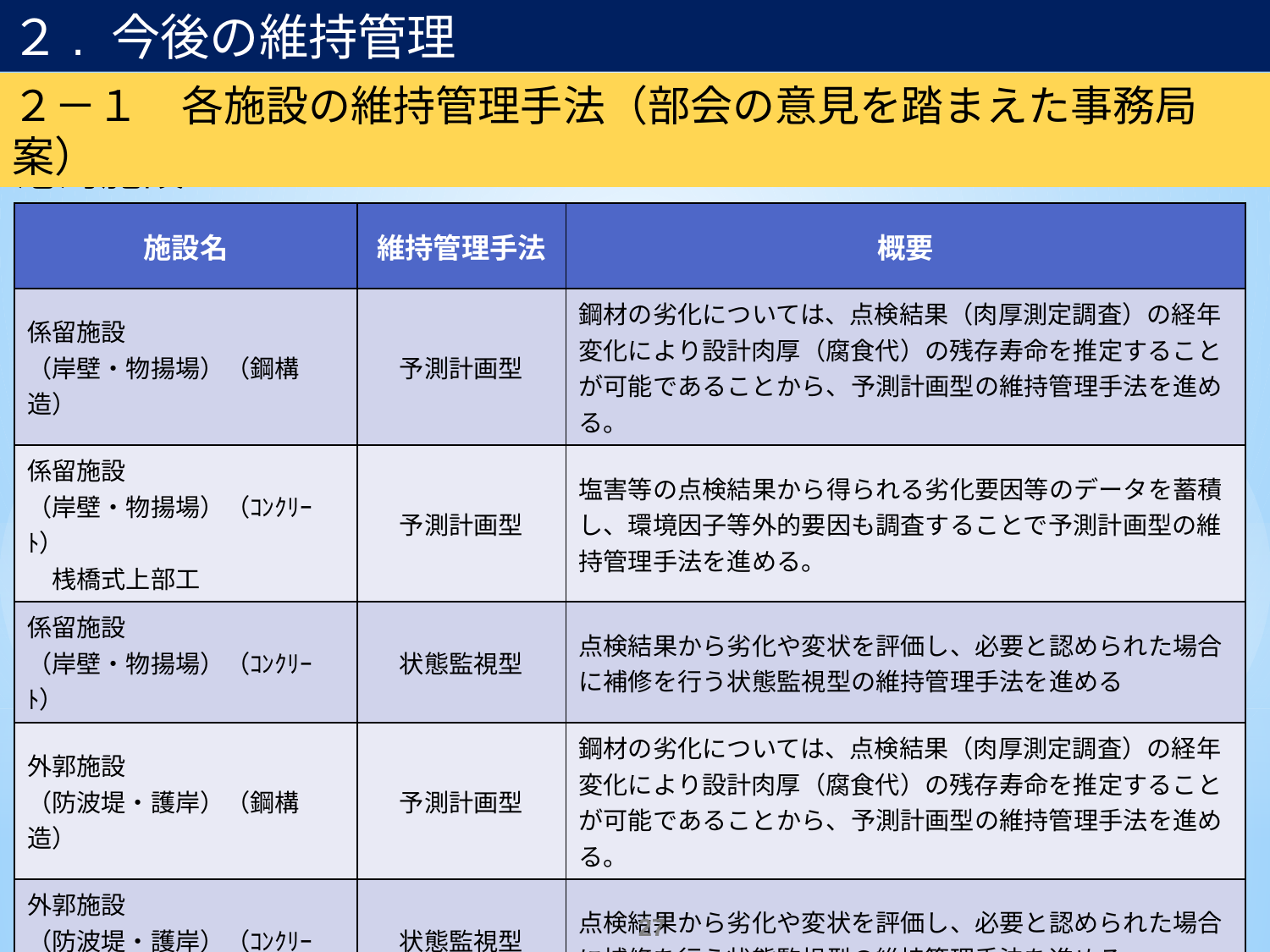

２. 今後の維持管理
２－１　各施設の維持管理手法（部会の意見を踏まえた事務局案）
港湾施設
| 施設名 | 維持管理手法 | 概要 |
| --- | --- | --- |
| 係留施設 （岸壁・物揚場）（鋼構造） | 予測計画型 | 鋼材の劣化については、点検結果（肉厚測定調査）の経年変化により設計肉厚（腐食代）の残存寿命を推定することが可能であることから、予測計画型の維持管理手法を進める。 |
| 係留施設 （岸壁・物揚場）（ｺﾝｸﾘｰﾄ） 　桟橋式上部工 | 予測計画型 | 塩害等の点検結果から得られる劣化要因等のデータを蓄積し、環境因子等外的要因も調査することで予測計画型の維持管理手法を進める。 |
| 係留施設 （岸壁・物揚場）（ｺﾝｸﾘｰﾄ） | 状態監視型 | 点検結果から劣化や変状を評価し、必要と認められた場合に補修を行う状態監視型の維持管理手法を進める |
| 外郭施設 （防波堤・護岸）（鋼構造） | 予測計画型 | 鋼材の劣化については、点検結果（肉厚測定調査）の経年変化により設計肉厚（腐食代）の残存寿命を推定することが可能であることから、予測計画型の維持管理手法を進める。 |
| 外郭施設 （防波堤・護岸）（ｺﾝｸﾘｰﾄ） | 状態監視型 | 点検結果から劣化や変状を評価し、必要と認められた場合に補修を行う状態監視型の維持管理手法を進める。 |
| 水域施設（航路・泊地） | 状態監視型 | 点検結果及び施設利用者等からのヒアリングにより、堆積状況を把握し、必要と認められた場合に浚渫を行う状態監視型の維持管理手法を進める。 |
27